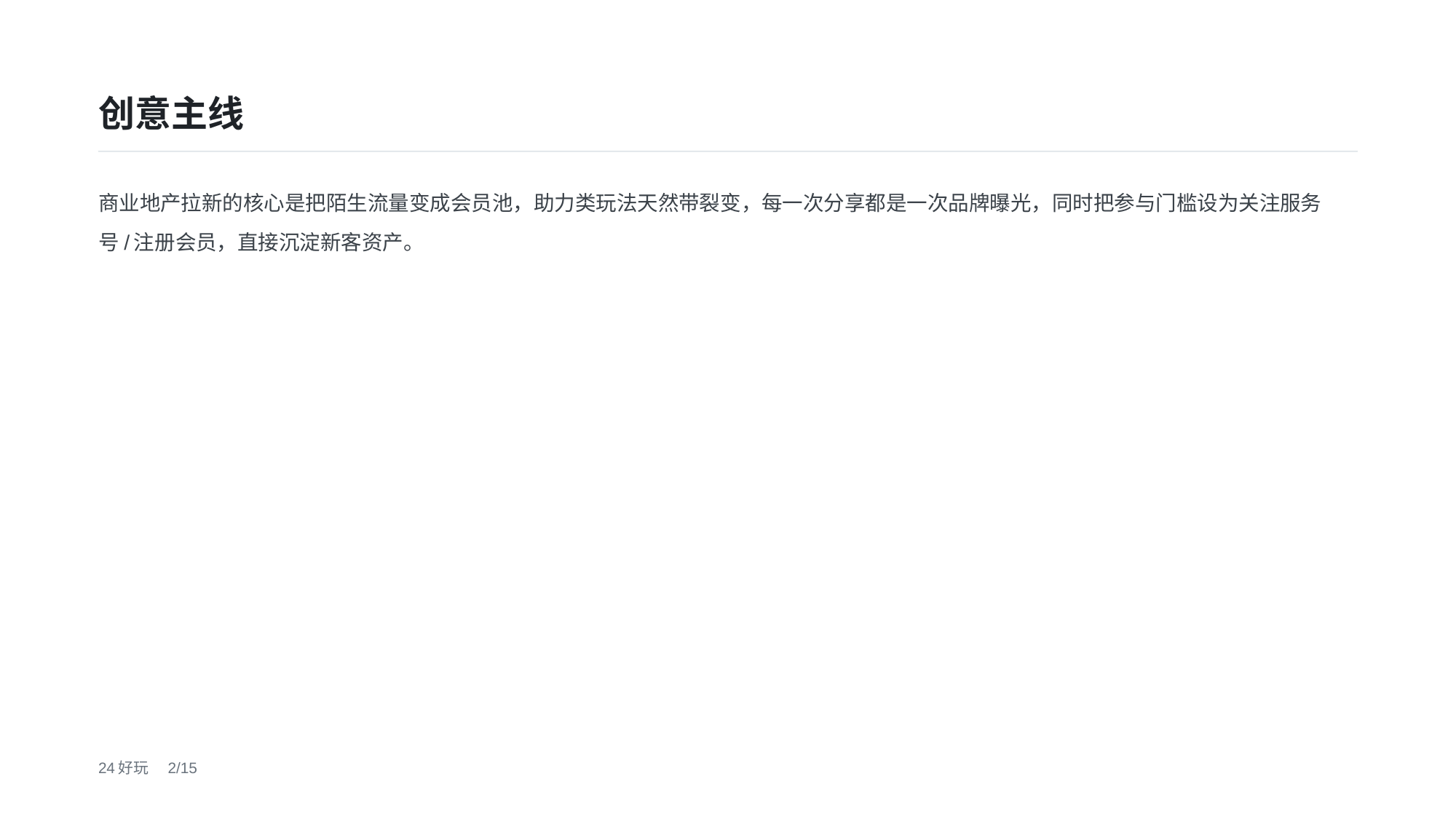

创意主线

商业地产拉新的核心是把陌生流量变成会员池，助力类玩法天然带裂变，每一次分享都是一次品牌曝光，同时把参与门槛设为关注服务号/注册会员，直接沉淀新客资产。
24好玩　2/15